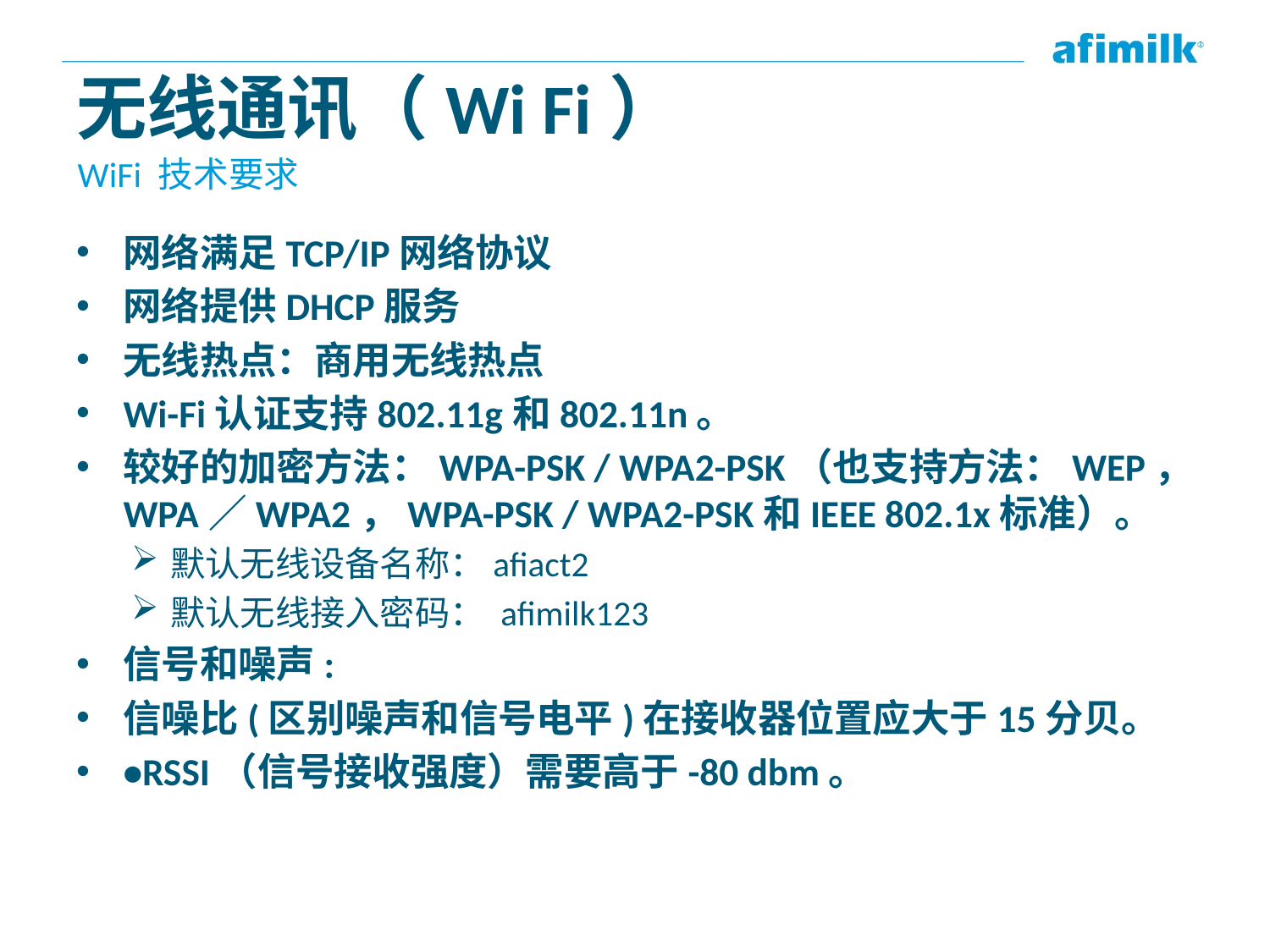

# 无线通讯（Wi Fi）
WiFi 技术要求
网络满足TCP/IP网络协议
网络提供DHCP服务
无线热点：商用无线热点
Wi-Fi认证支持802.11g和802.11n。
较好的加密方法：WPA-PSK / WPA2-PSK（也支持方法：WEP，WPA／WPA2，WPA-PSK / WPA2-PSK和IEEE 802.1x标准）。
默认无线设备名称：afiact2
默认无线接入密码： afimilk123
信号和噪声:
信噪比(区别噪声和信号电平)在接收器位置应大于15分贝。
•RSSI（信号接收强度）需要高于-80 dbm。